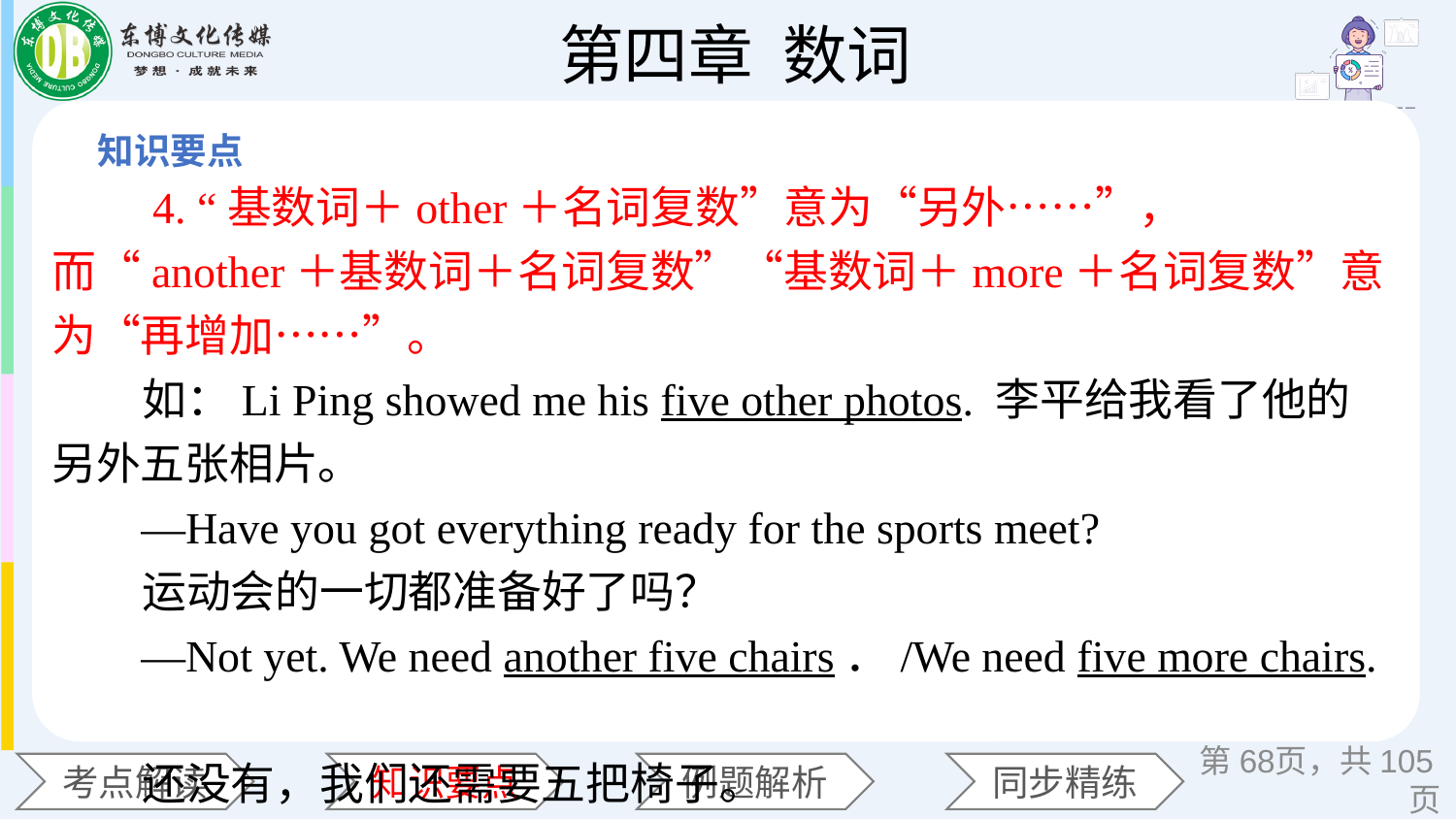

4. “基数词＋other＋名词复数”意为“另外……”，而“another＋基数词＋名词复数”“基数词＋more＋名词复数”意为“再增加……”。
        如：Li Ping showed me his five other photos. 李平给我看了他的另外五张相片。
        —Have you got everything ready for the sports meet?
        运动会的一切都准备好了吗？
        —Not yet. We need another five chairs．/We need five more chairs.
        还没有，我们还需要五把椅子。
第68页，共105页